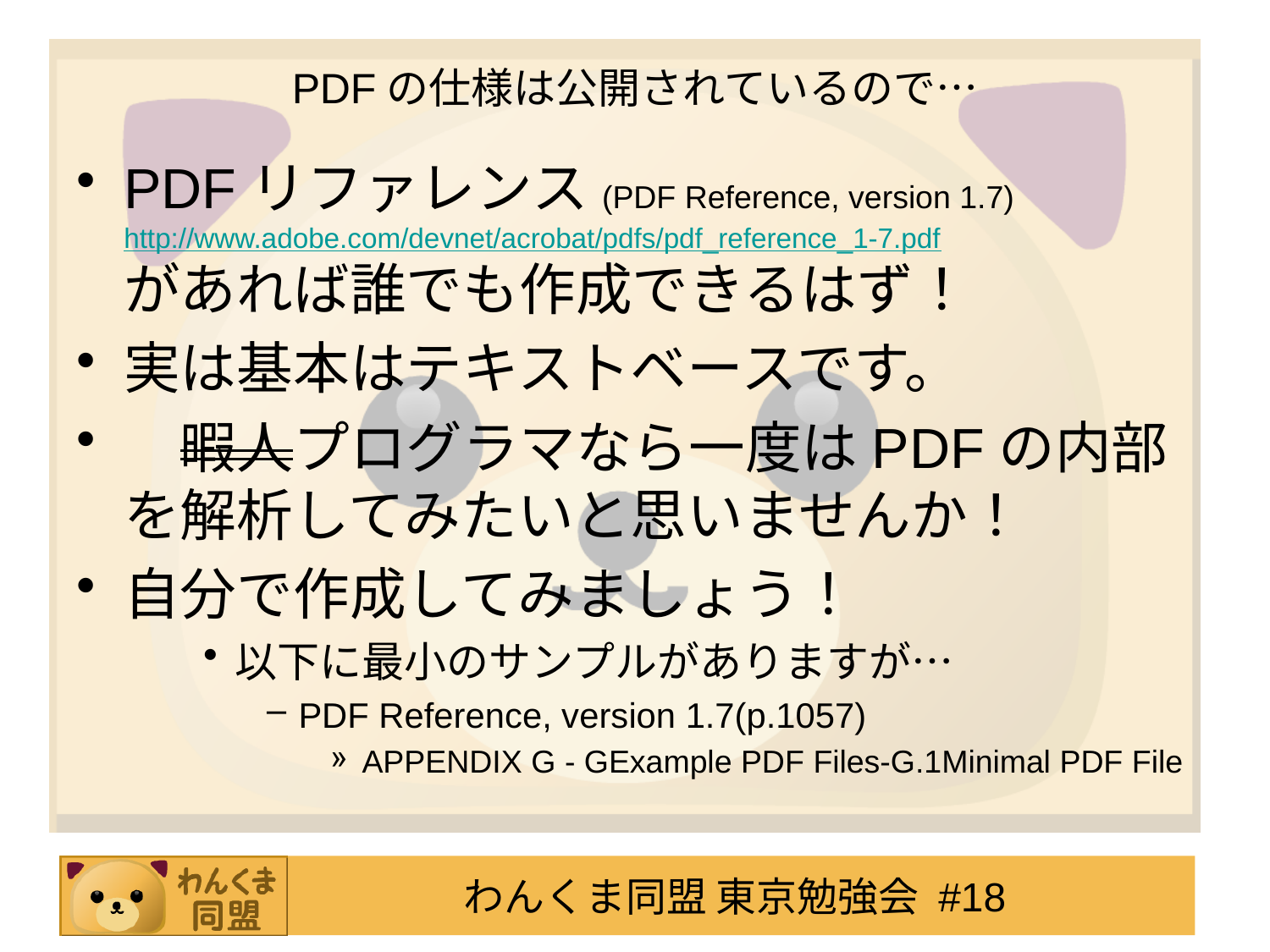

# PDFの仕様は公開されているので…
PDFリファレンス(PDF Reference, version 1.7)
http://www.adobe.com/devnet/acrobat/pdfs/pdf_reference_1-7.pdf
があれば誰でも作成できるはず！
実は基本はテキストベースです。
　暇人プログラマなら一度はPDFの内部を解析してみたいと思いませんか！
自分で作成してみましょう！
以下に最小のサンプルがありますが…
PDF Reference, version 1.7(p.1057)
APPENDIX G - GExample PDF Files-G.1Minimal PDF File